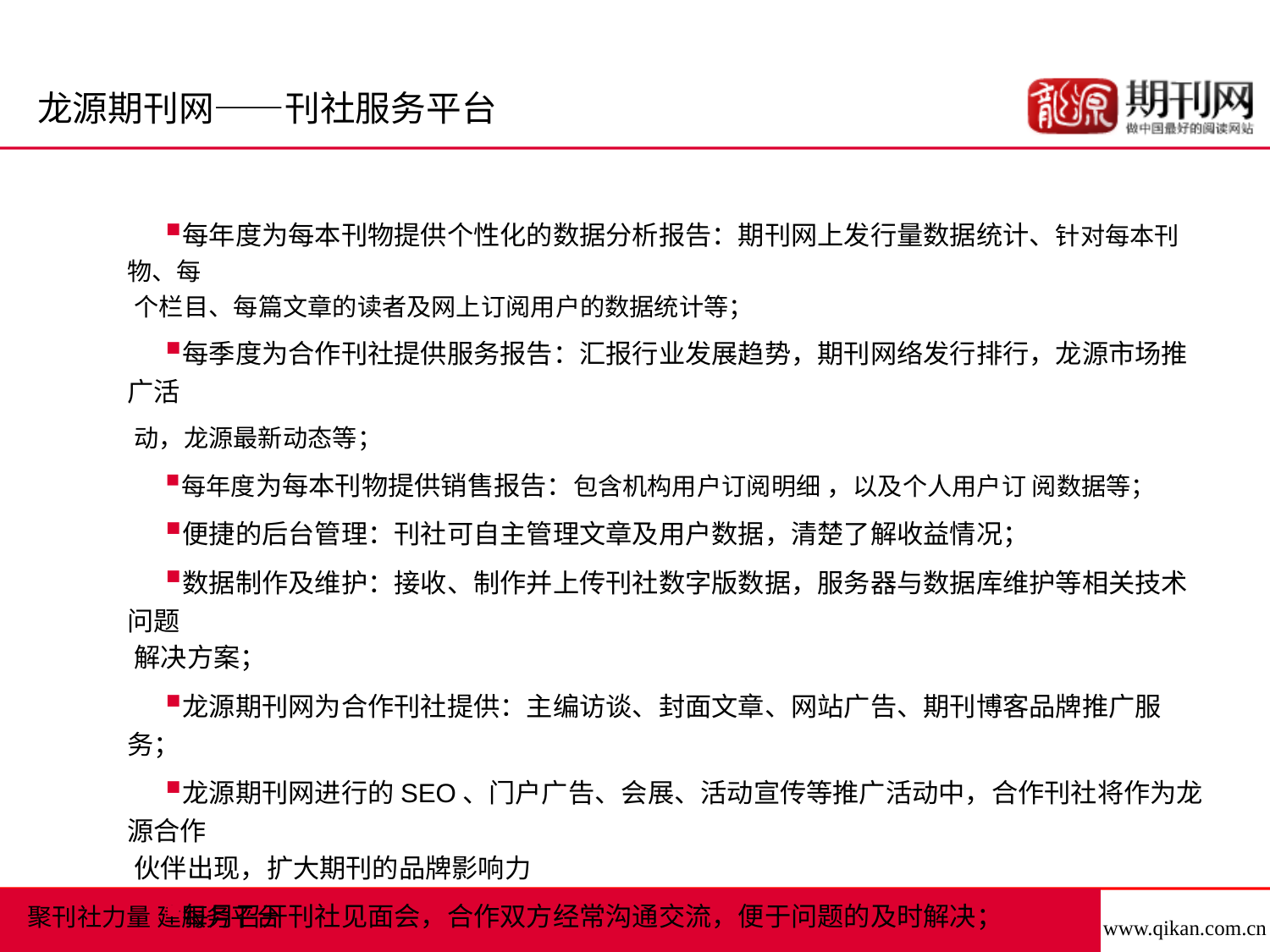

龙源期刊网——刊社服务平台

每年度为每本刊物提供个性化的数据分析报告：期刊网上发行量数据统计、针对每本刊物、每
个栏目、每篇文章的读者及网上订阅用户的数据统计等；
每季度为合作刊社提供服务报告：汇报行业发展趋势，期刊网络发行排行，龙源市场推广活
动，龙源最新动态等；
每年度为每本刊物提供销售报告：包含机构用户订阅明细 ，以及个人用户订 阅数据等；
便捷的后台管理：刊社可自主管理文章及用户数据，清楚了解收益情况；
数据制作及维护：接收、制作并上传刊社数字版数据，服务器与数据库维护等相关技术问题
解决方案；
龙源期刊网为合作刊社提供：主编访谈、封面文章、网站广告、期刊博客品牌推广服务；
龙源期刊网进行的SEO、门户广告、会展、活动宣传等推广活动中，合作刊社将作为龙源合作
伙伴出现，扩大期刊的品牌影响力
每月召开刊社见面会，合作双方经常沟通交流，便于问题的及时解决；
龙源期刊网同时为合作刊社免费构建网站、推动期刊网络版发行。